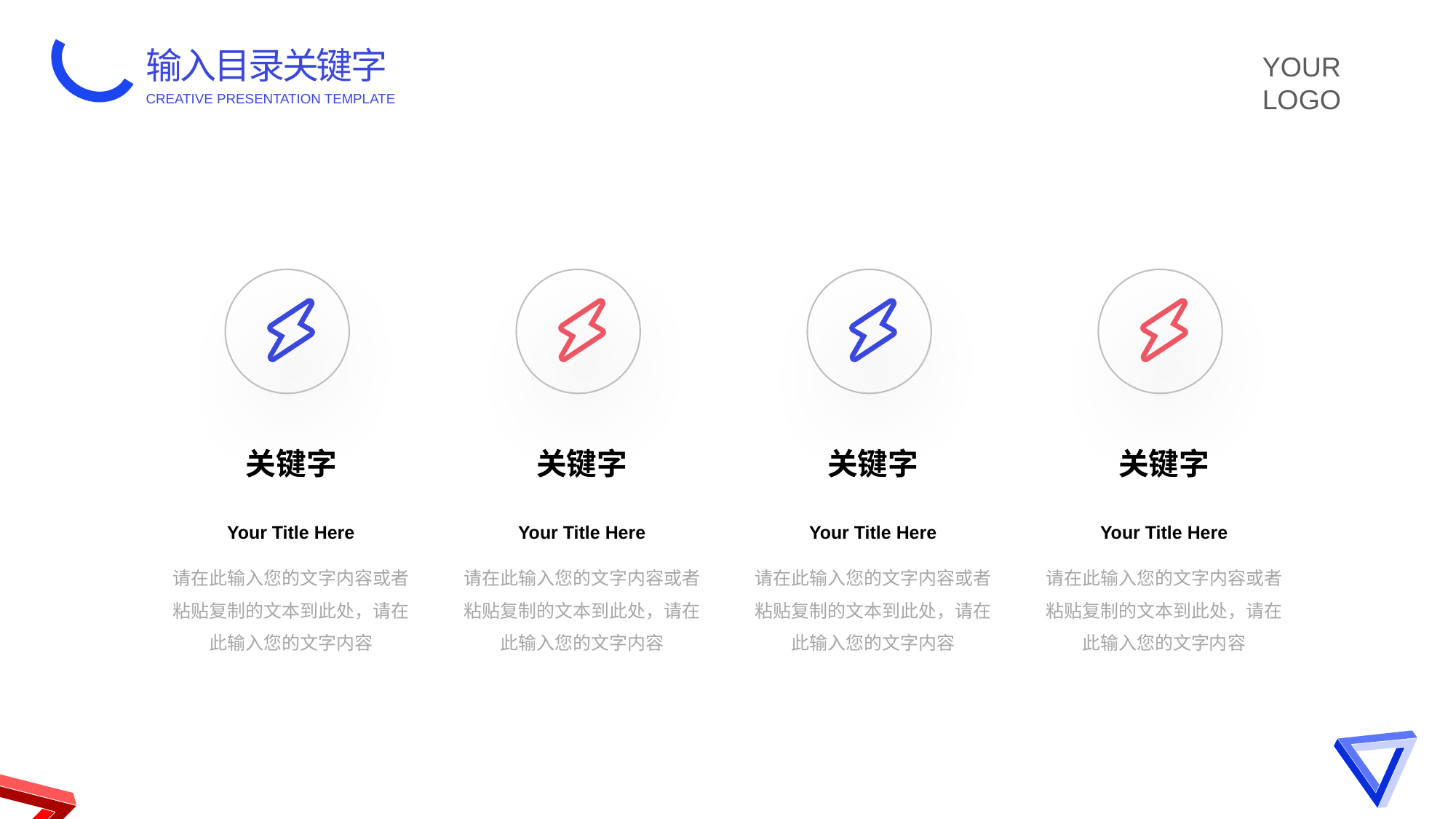

输入目录关键字
CREATIVE PRESENTATION TEMPLATE

YOUR LOGO

关键字
Your Title Here
请在此输入您的文字内容或者粘贴复制的文本到此处，请在此输入您的文字内容

关键字
Your Title Here
请在此输入您的文字内容或者粘贴复制的文本到此处，请在此输入您的文字内容

关键字
Your Title Here
请在此输入您的文字内容或者粘贴复制的文本到此处，请在此输入您的文字内容

关键字
Your Title Here
请在此输入您的文字内容或者粘贴复制的文本到此处，请在此输入您的文字内容